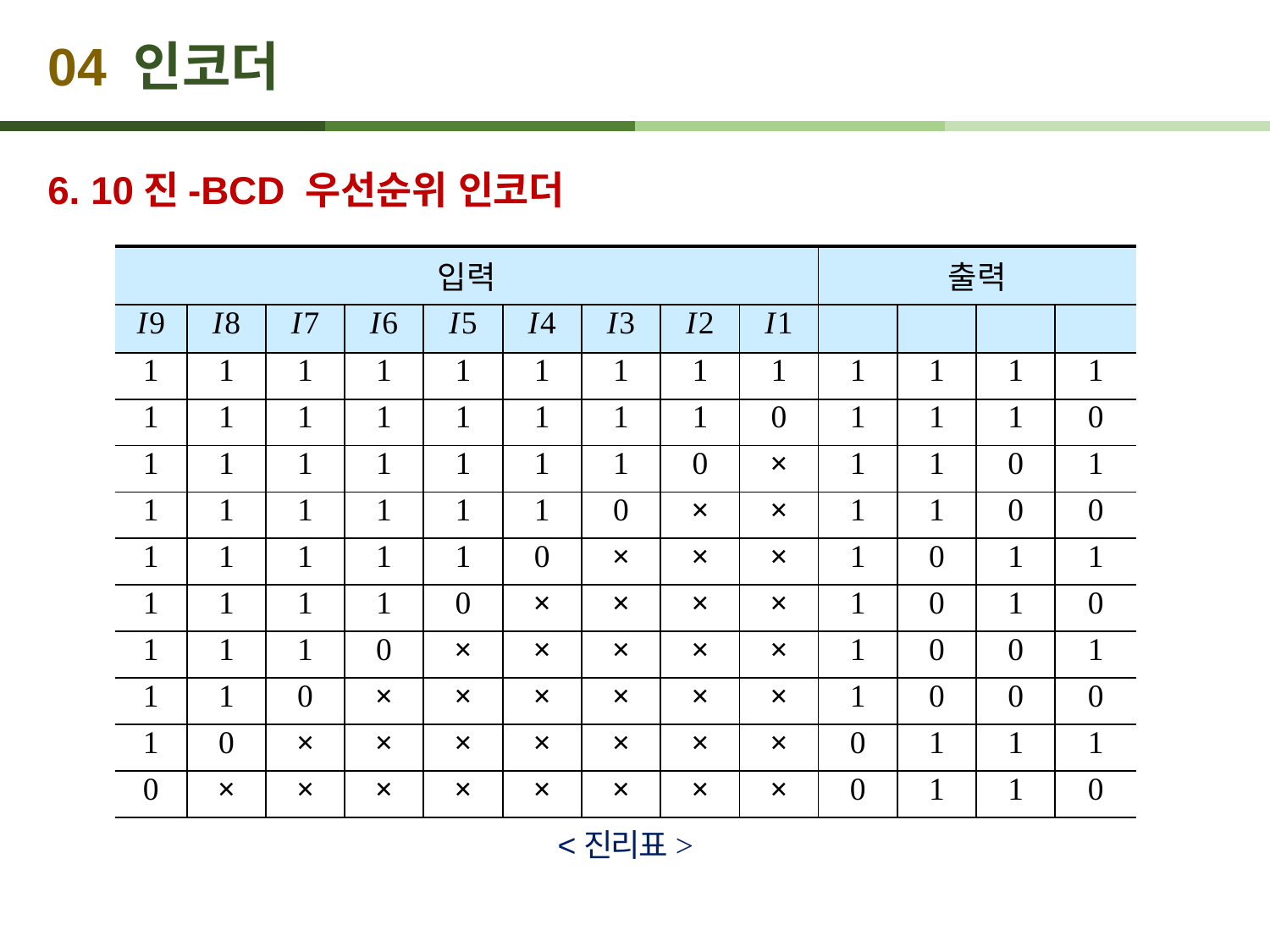

# 04 인코더
6. 10진-BCD 우선순위 인코더

| 입력 |  |  |  |  |  |  |  |  | 출력 |  |  |  |
| --- | --- | --- | --- | --- | --- | --- | --- | --- | --- | --- | --- | --- |
| I9 | I8 | I7 | I6 | I5 | I4 | I3 | I2 | I1 |  |  |  |  |
| 1 | 1 | 1 | 1 | 1 | 1 | 1 | 1 | 1 | 1 | 1 | 1 | 1 |
| 1 | 1 | 1 | 1 | 1 | 1 | 1 | 1 | 0 | 1 | 1 | 1 | 0 |
| 1 | 1 | 1 | 1 | 1 | 1 | 1 | 0 | × | 1 | 1 | 0 | 1 |
| 1 | 1 | 1 | 1 | 1 | 1 | 0 | × | × | 1 | 1 | 0 | 0 |
| 1 | 1 | 1 | 1 | 1 | 0 | × | × | × | 1 | 0 | 1 | 1 |
| 1 | 1 | 1 | 1 | 0 | × | × | × | × | 1 | 0 | 1 | 0 |
| 1 | 1 | 1 | 0 | × | × | × | × | × | 1 | 0 | 0 | 1 |
| 1 | 1 | 0 | × | × | × | × | × | × | 1 | 0 | 0 | 0 |
| 1 | 0 | × | × | × | × | × | × | × | 0 | 1 | 1 | 1 |
| 0 | × | × | × | × | × | × | × | × | 0 | 1 | 1 | 0 |
<진리표>